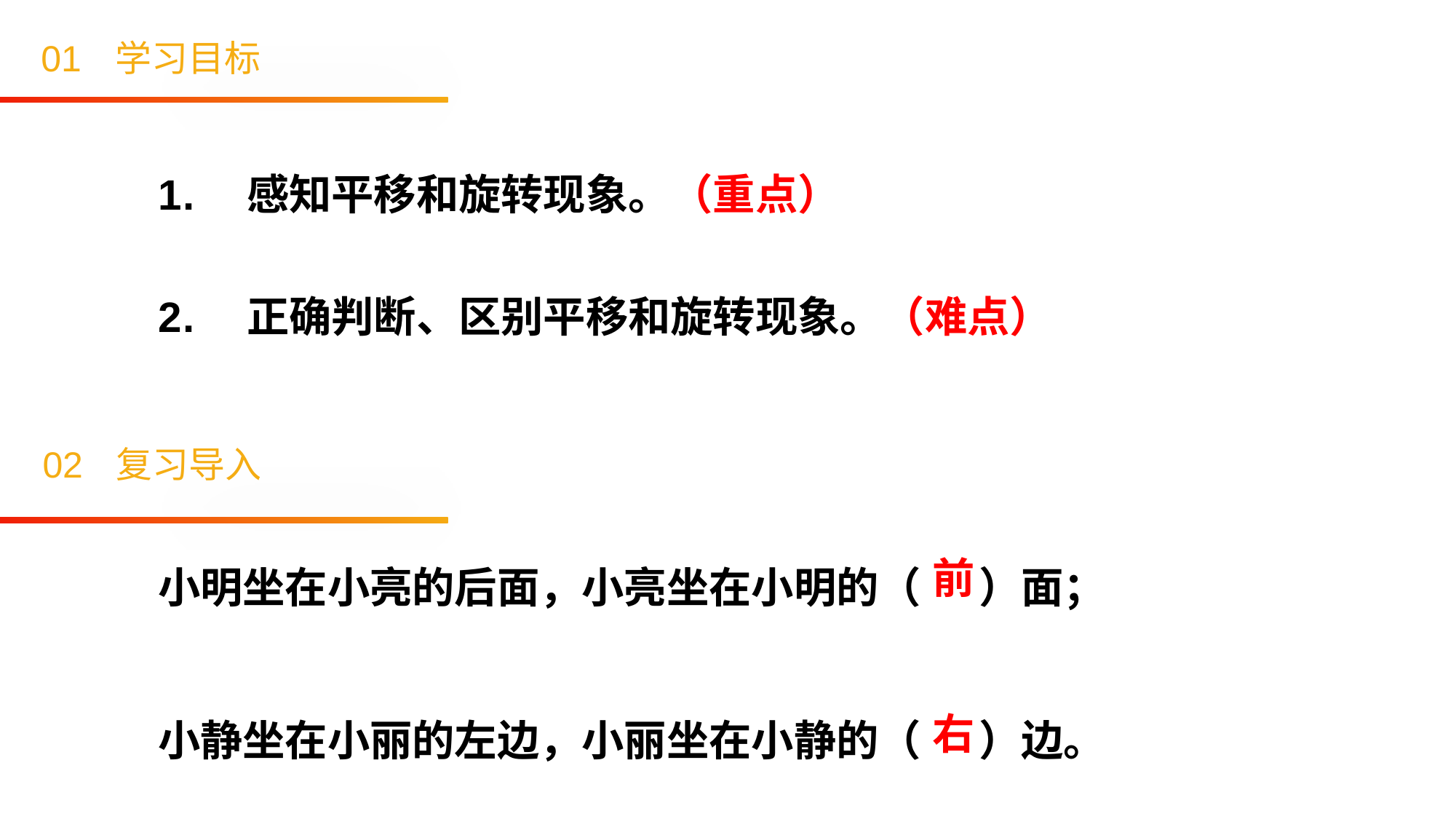

01
学习目标
感知平移和旋转现象。（重点）

正确判断、区别平移和旋转现象。（难点）
02
复习导入

小明坐在小亮的后面，小亮坐在小明的（      ）面；

小静坐在小丽的左边，小丽坐在小静的（      ）边。
前
右